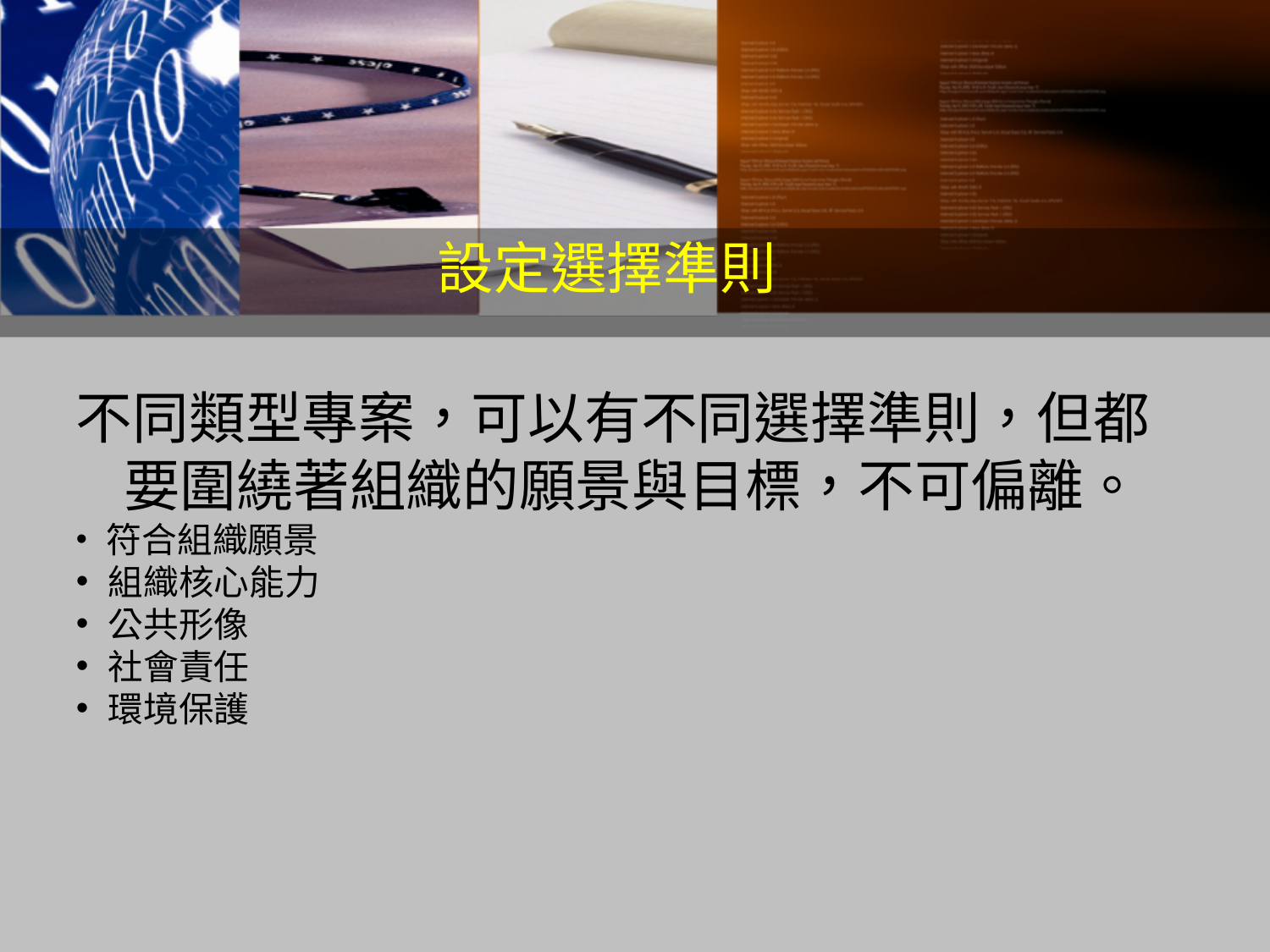

設定選擇準則
不同類型專案，可以有不同選擇準則，但都要圍繞著組織的願景與目標，不可偏離。
 符合組織願景
 組織核心能力
 公共形像
 社會責任
 環境保護